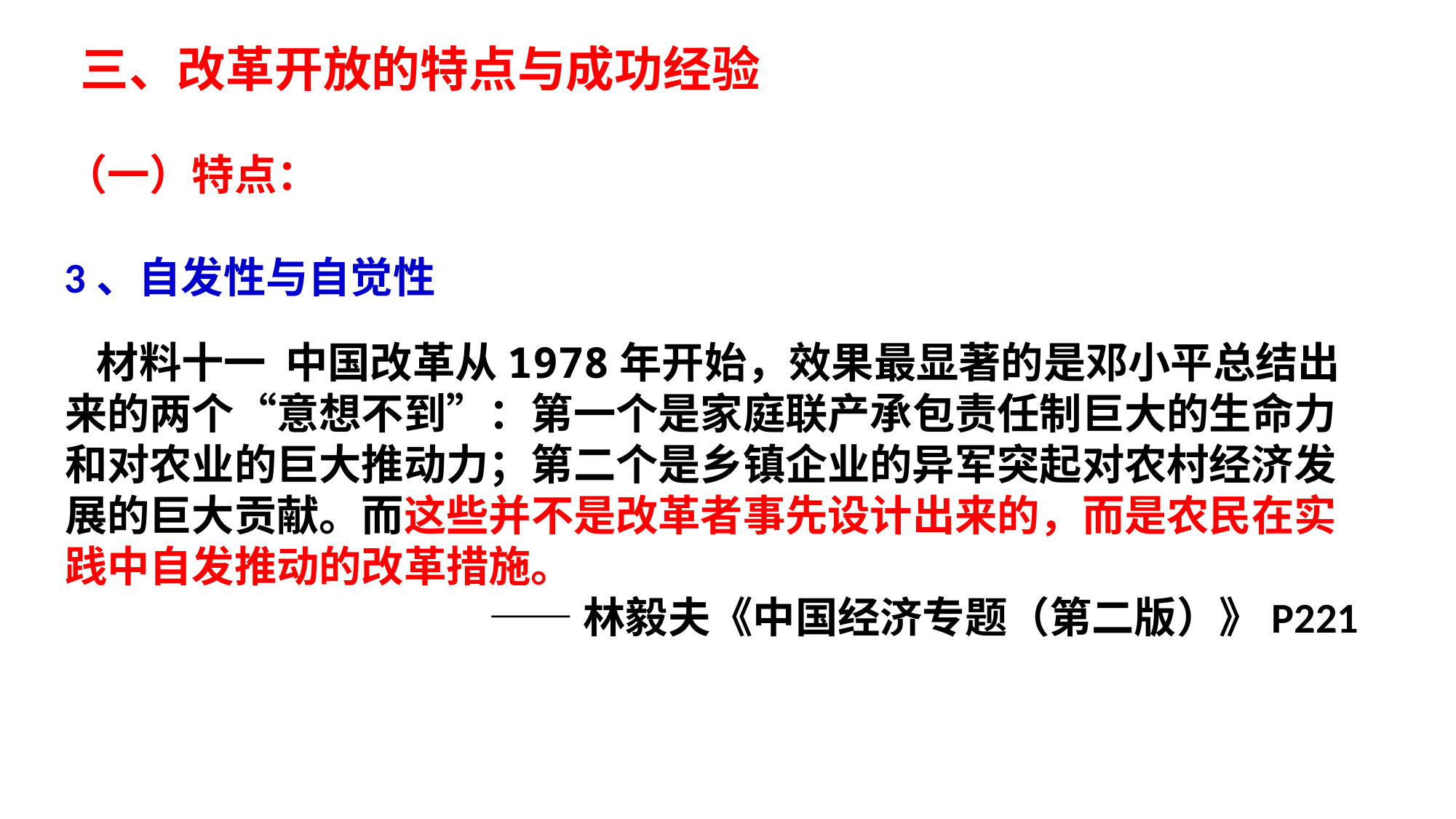

三、改革开放的特点与成功经验
（一）特点：
3、自发性与自觉性
材料十一  中国改革从1978年开始，效果最显著的是邓小平总结出来的两个“意想不到”：第一个是家庭联产承包责任制巨大的生命力和对农业的巨大推动力；第二个是乡镇企业的异军突起对农村经济发展的巨大贡献。而这些并不是改革者事先设计出来的，而是农民在实践中自发推动的改革措施。
——林毅夫《中国经济专题（第二版）》P221